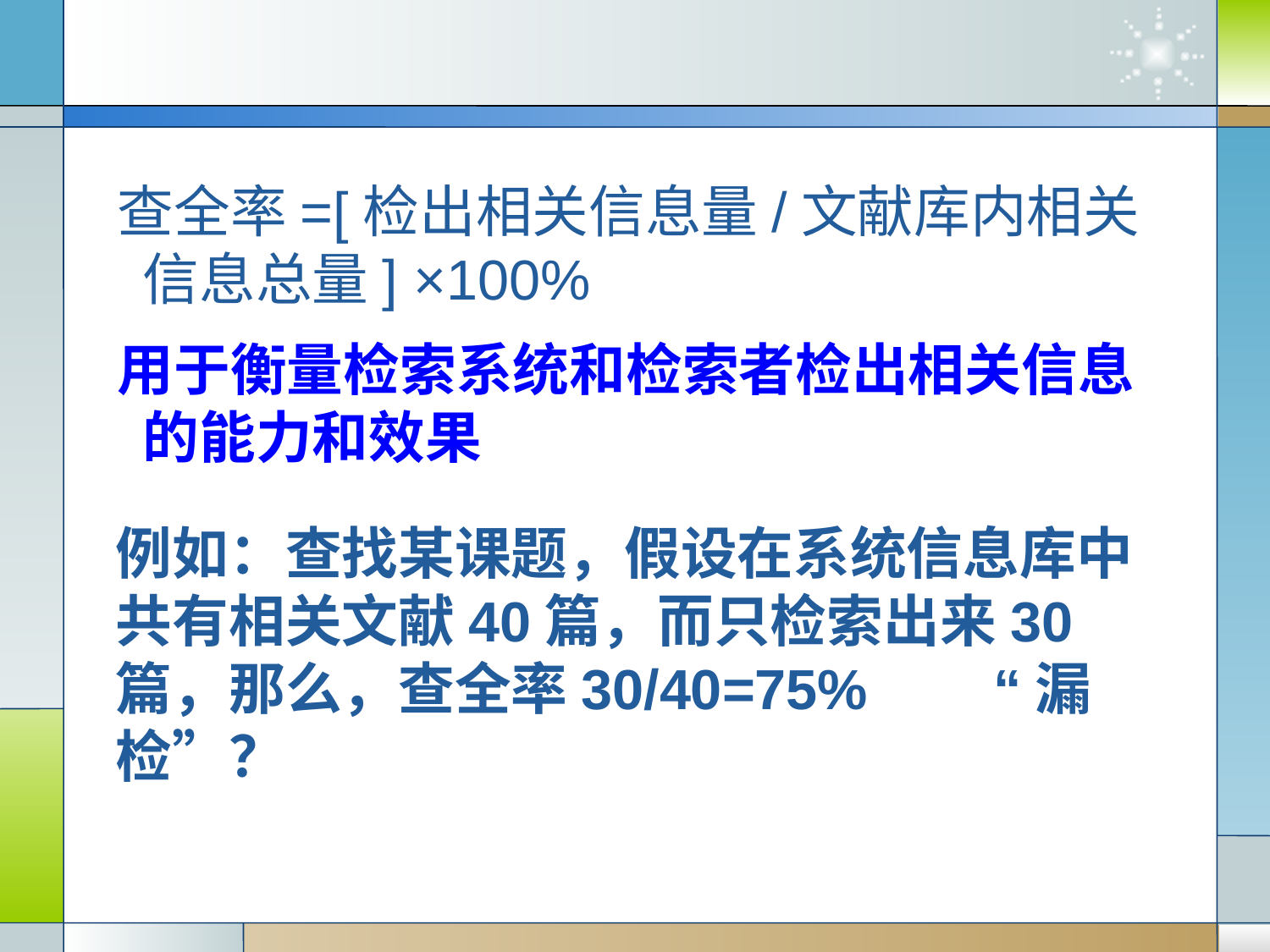

查全率=[检出相关信息量/文献库内相关信息总量] ×100%
用于衡量检索系统和检索者检出相关信息的能力和效果
例如：查找某课题，假设在系统信息库中共有相关文献40篇，而只检索出来30篇，那么，查全率30/40=75%        “漏检”？